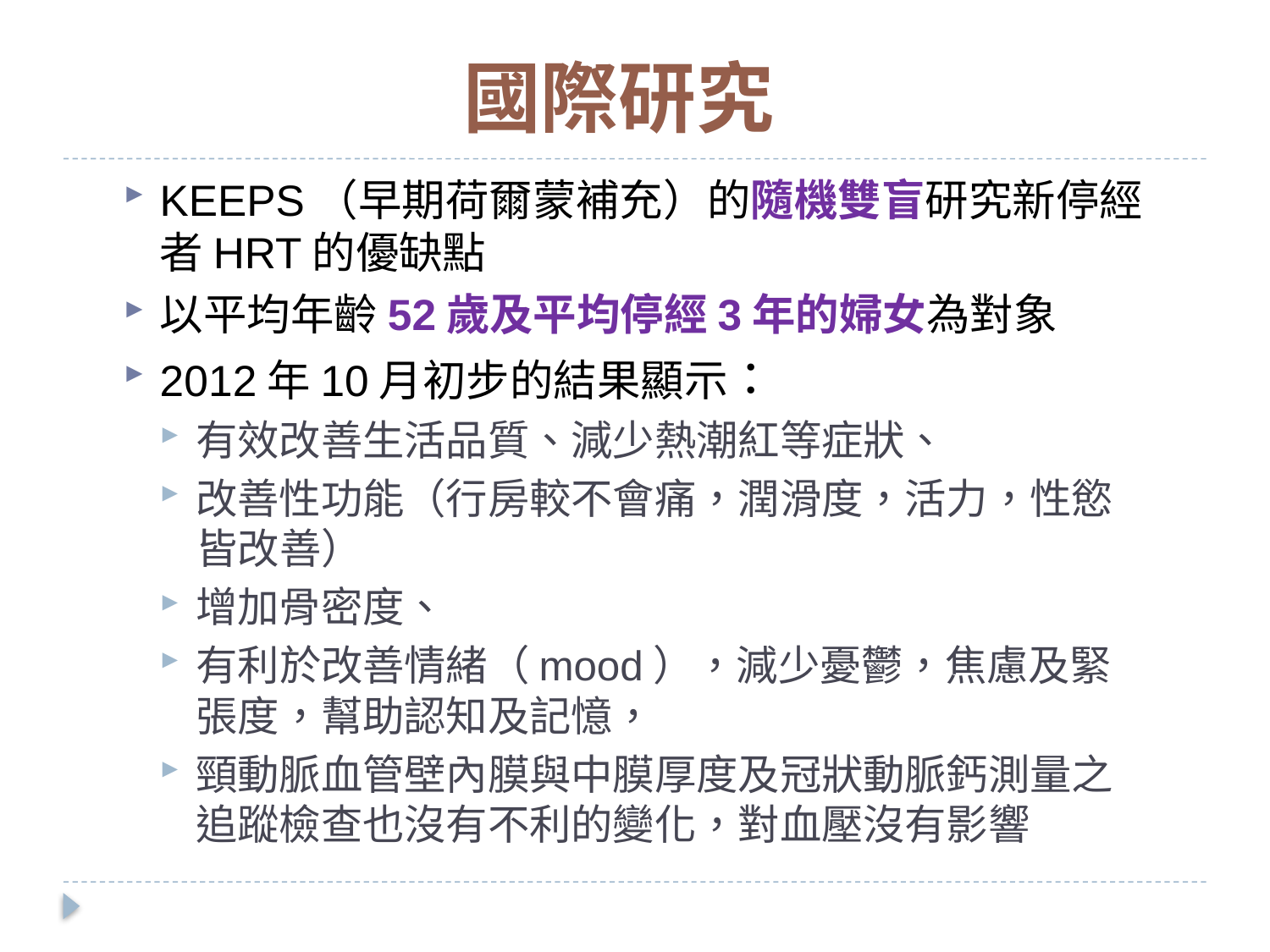

# 國際研究
KEEPS（早期荷爾蒙補充）的隨機雙盲研究新停經者HRT的優缺點
以平均年齡52歲及平均停經3年的婦女為對象
2012年10月初步的結果顯示：
有效改善生活品質、減少熱潮紅等症狀、
改善性功能（行房較不會痛，潤滑度，活力，性慾皆改善）
增加骨密度、
有利於改善情緒（mood），減少憂鬱，焦慮及緊張度，幫助認知及記憶，
頸動脈血管壁內膜與中膜厚度及冠狀動脈鈣測量之追蹤檢查也沒有不利的變化，對血壓沒有影響